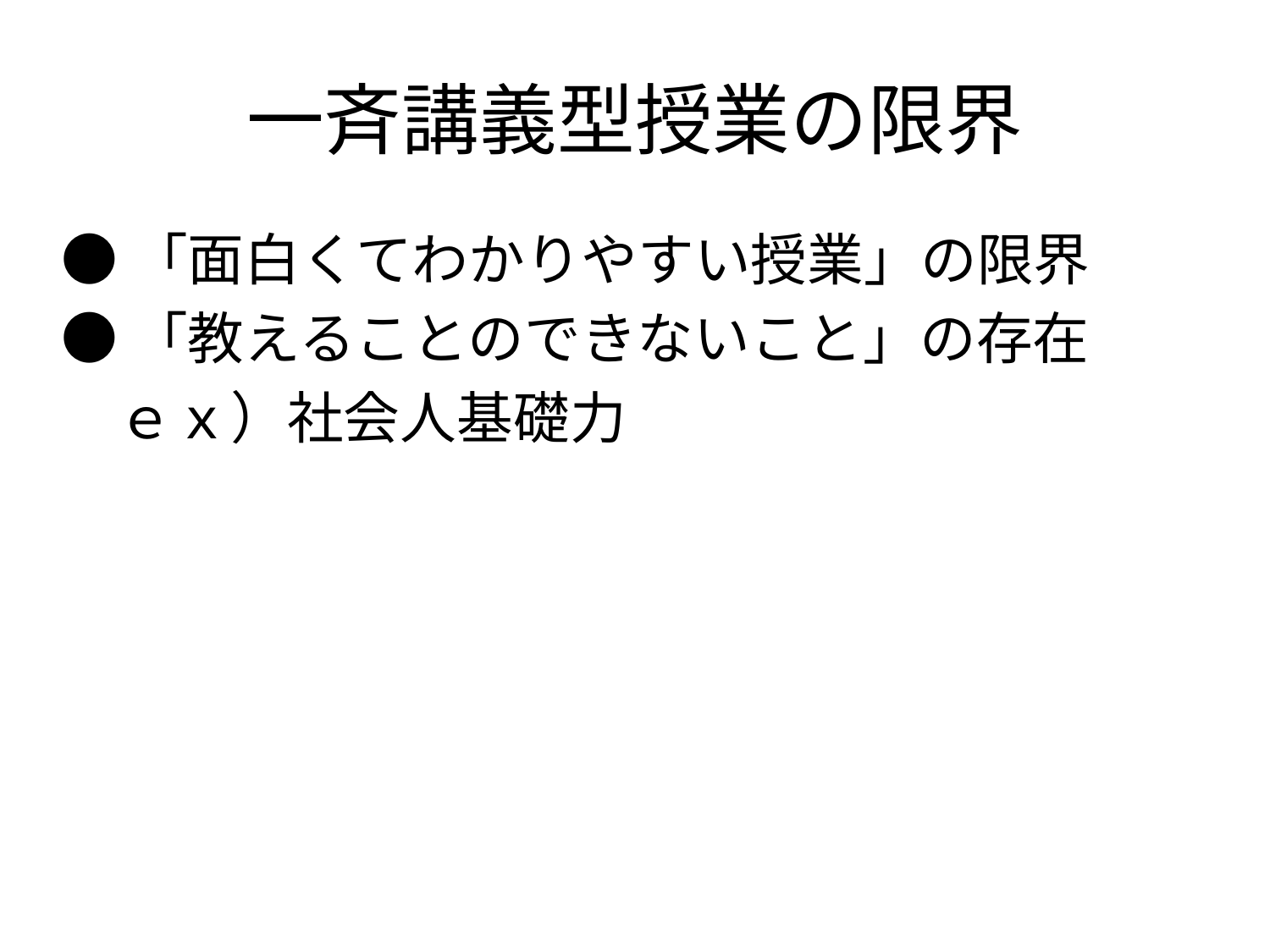

# 一斉講義型授業の限界
●「面白くてわかりやすい授業」の限界
●「教えることのできないこと」の存在
　ｅｘ）社会人基礎力